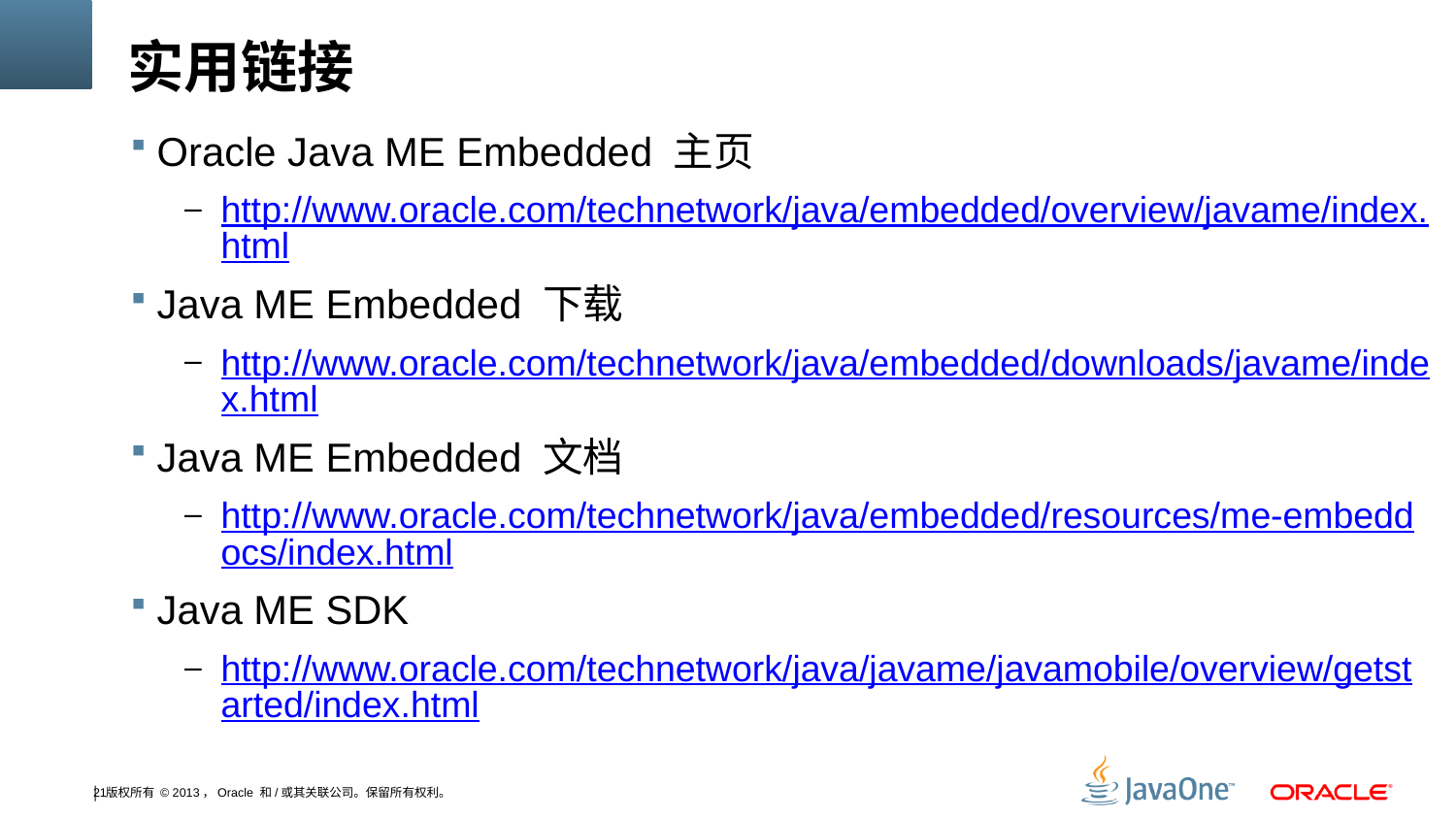

# 实用链接
Oracle Java ME Embedded 主页
http://www.oracle.com/technetwork/java/embedded/overview/javame/index.html
Java ME Embedded 下载
http://www.oracle.com/technetwork/java/embedded/downloads/javame/index.html
Java ME Embedded 文档
http://www.oracle.com/technetwork/java/embedded/resources/me-embeddocs/index.html
Java ME SDK
http://www.oracle.com/technetwork/java/javame/javamobile/overview/getstarted/index.html